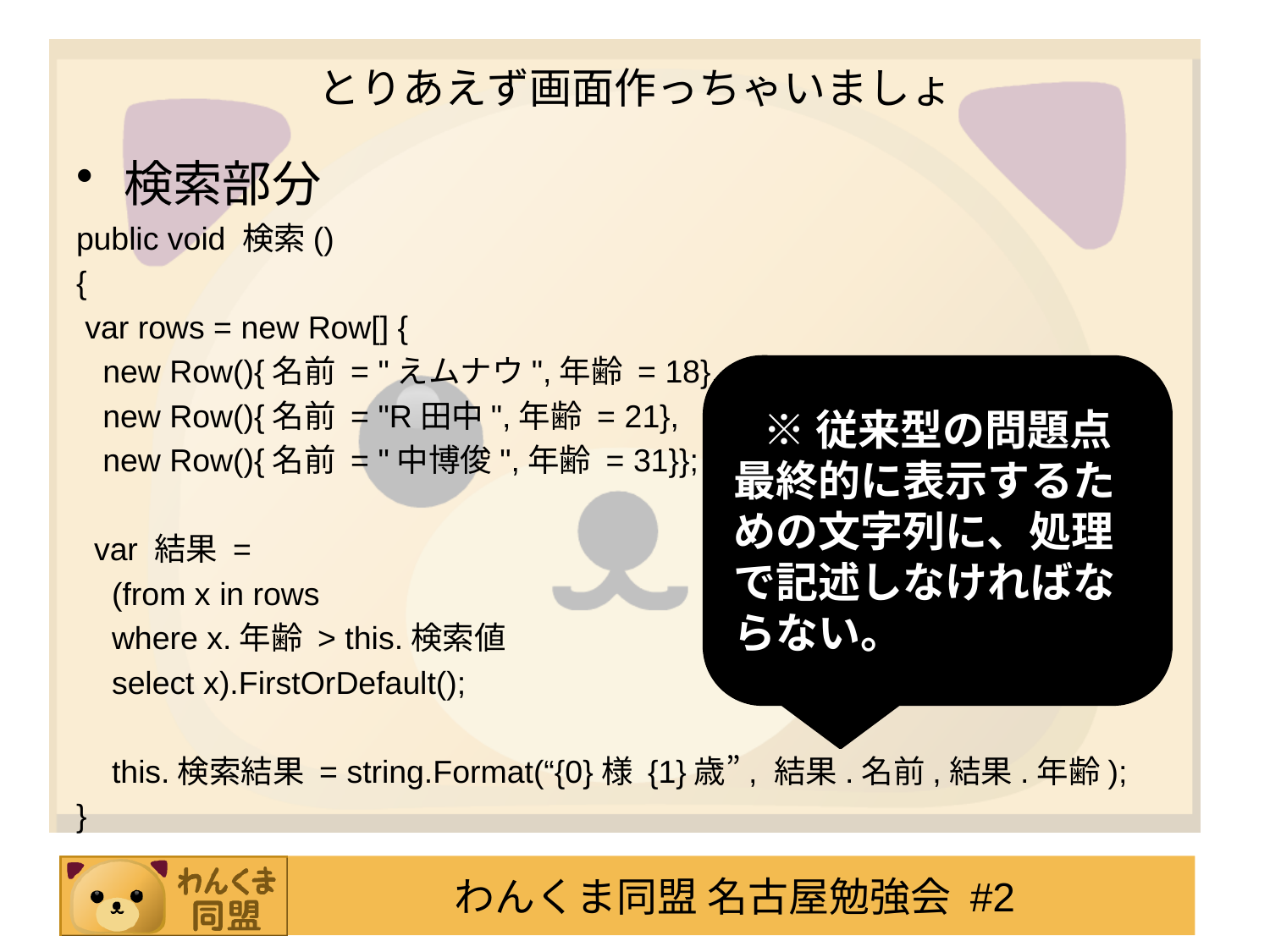

# とりあえず画面作っちゃいましょ
検索部分
public void 検索()
{
 var rows = new Row[] {
   new Row(){名前 = "えムナウ",年齢 = 18},
   new Row(){名前 = "R田中",年齢 = 21},
   new Row(){名前 = "中博俊",年齢 = 31}};

  var 結果 =
    (from x in rows
    where x.年齢 > this.検索値
    select x).FirstOrDefault();

    this.検索結果 = string.Format(“{0}様 {1}歳”, 結果.名前,結果.年齢);
}

※従来型の問題点
最終的に表示するための文字列に、処理で記述しなければならない。